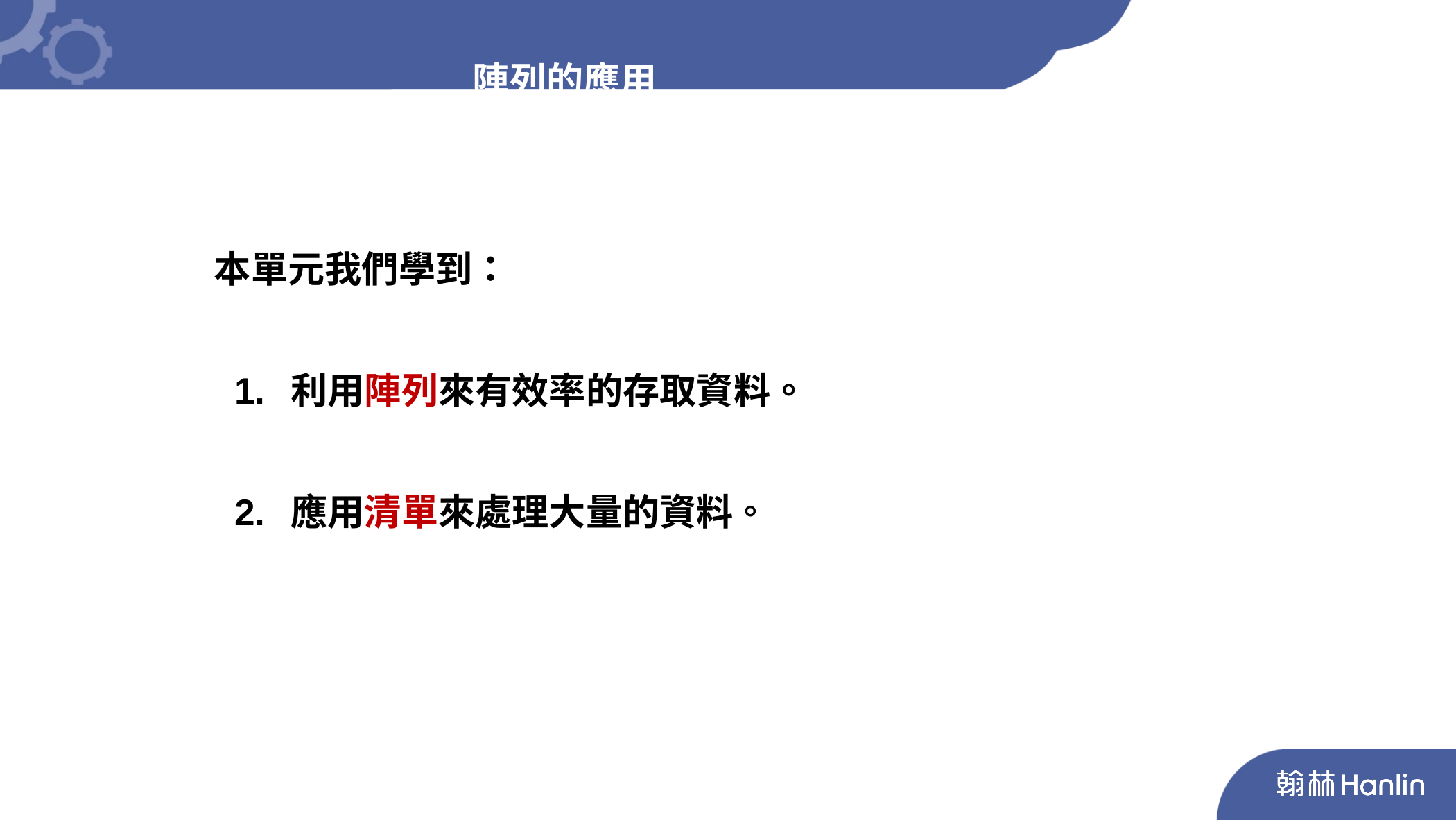

陣列的應用
本單元我們學到：

  1. 利用陣列來有效率的存取資料。

  2. 應用清單來處理大量的資料。